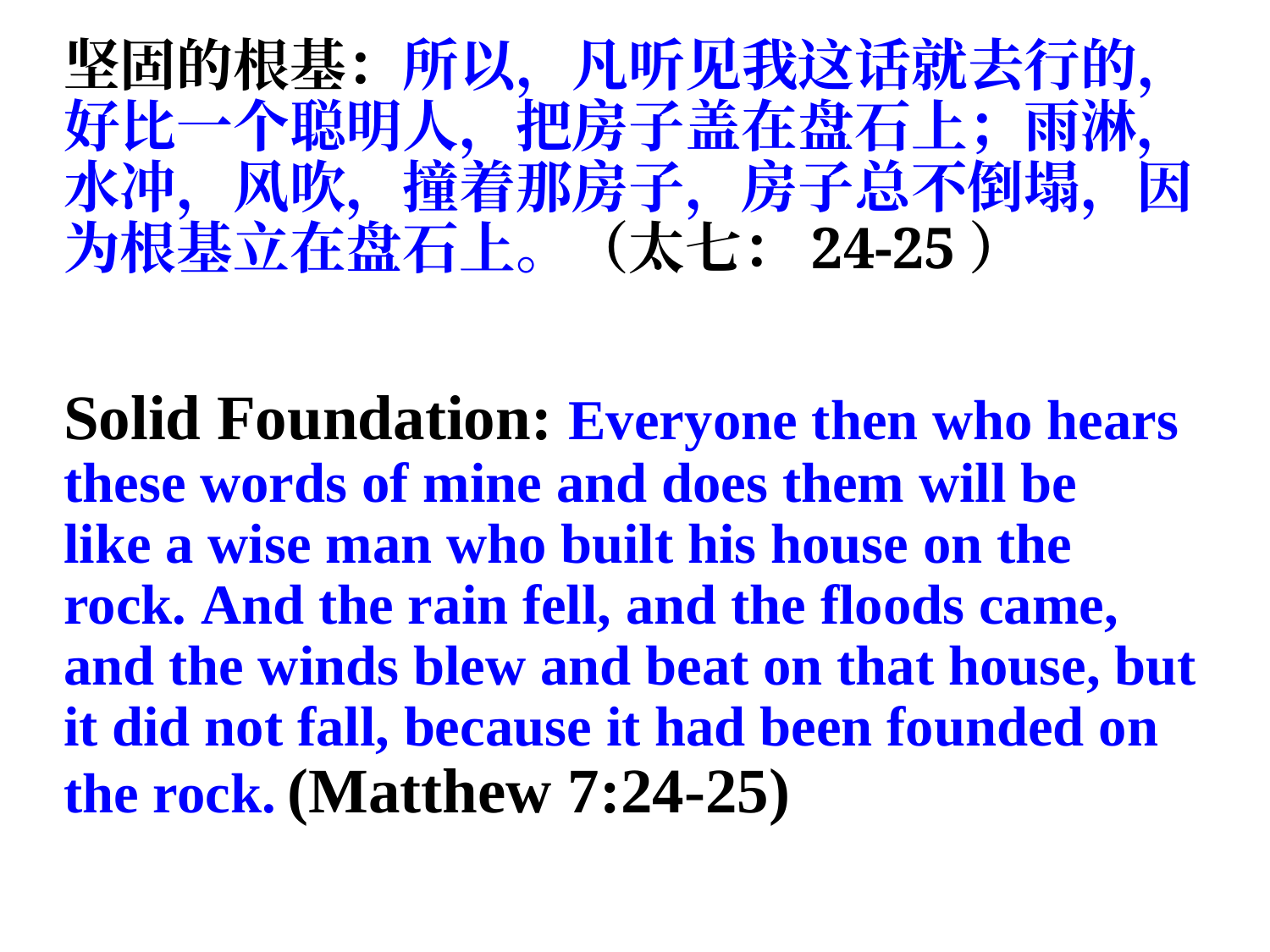

坚固的根基：所以，凡听见我这话就去行的，好比一个聪明人，把房子盖在盘石上；雨淋，水冲，风吹，撞着那房子，房子总不倒塌，因为根基立在盘石上。（太七：24-25）

Solid Foundation: Everyone then who hears these words of mine and does them will be like a wise man who built his house on the rock. And the rain fell, and the floods came, and the winds blew and beat on that house, but it did not fall, because it had been founded on the rock. (Matthew 7:24-25)